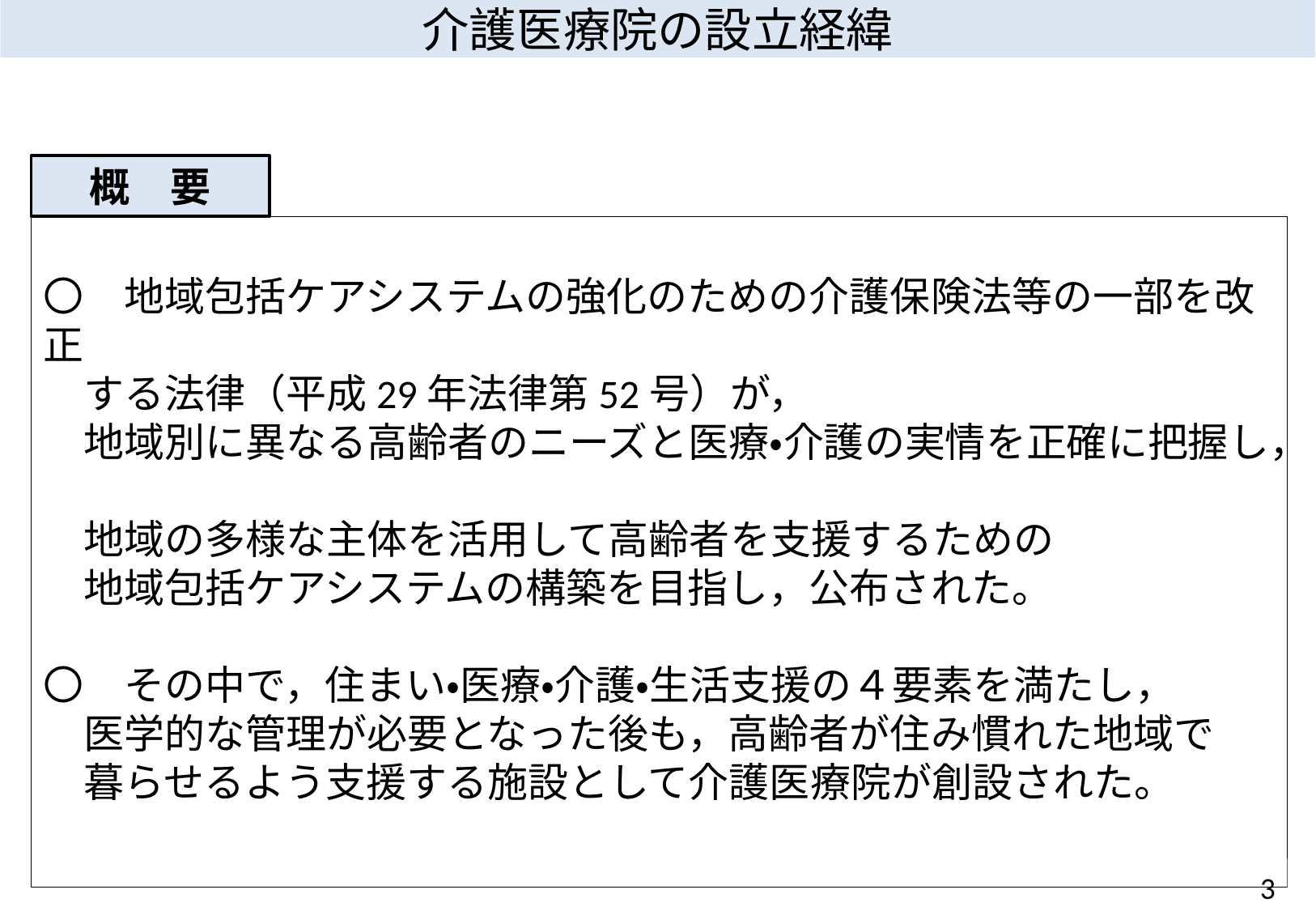

介護医療院の設立経緯
概　要

〇　地域包括ケアシステムの強化のための介護保険法等の一部を改正
　する法律（平成29年法律第52号）が，
　地域別に異なる高齢者のニーズと医療・介護の実情を正確に把握し，
　地域の多様な主体を活用して高齢者を支援するための
　地域包括ケアシステムの構築を目指し，公布された。

〇　その中で，住まい・医療・介護・生活支援の４要素を満たし，
　医学的な管理が必要となった後も，高齢者が住み慣れた地域で
　暮らせるよう支援する施設として介護医療院が創設された。

3